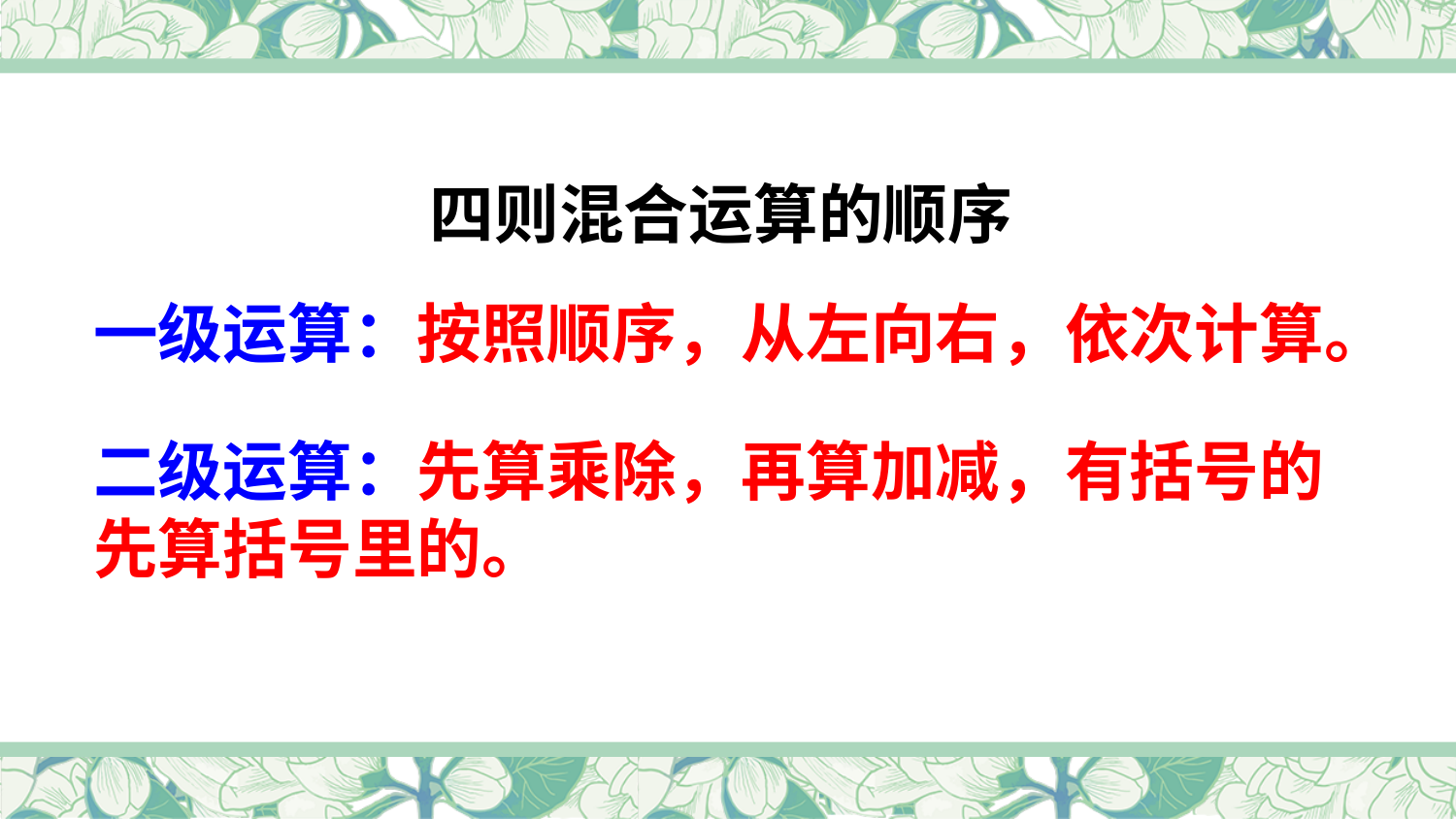

四则混合运算的顺序
一级运算：按照顺序，从左向右，依次计算。
二级运算：先算乘除，再算加减，有括号的先算括号里的。